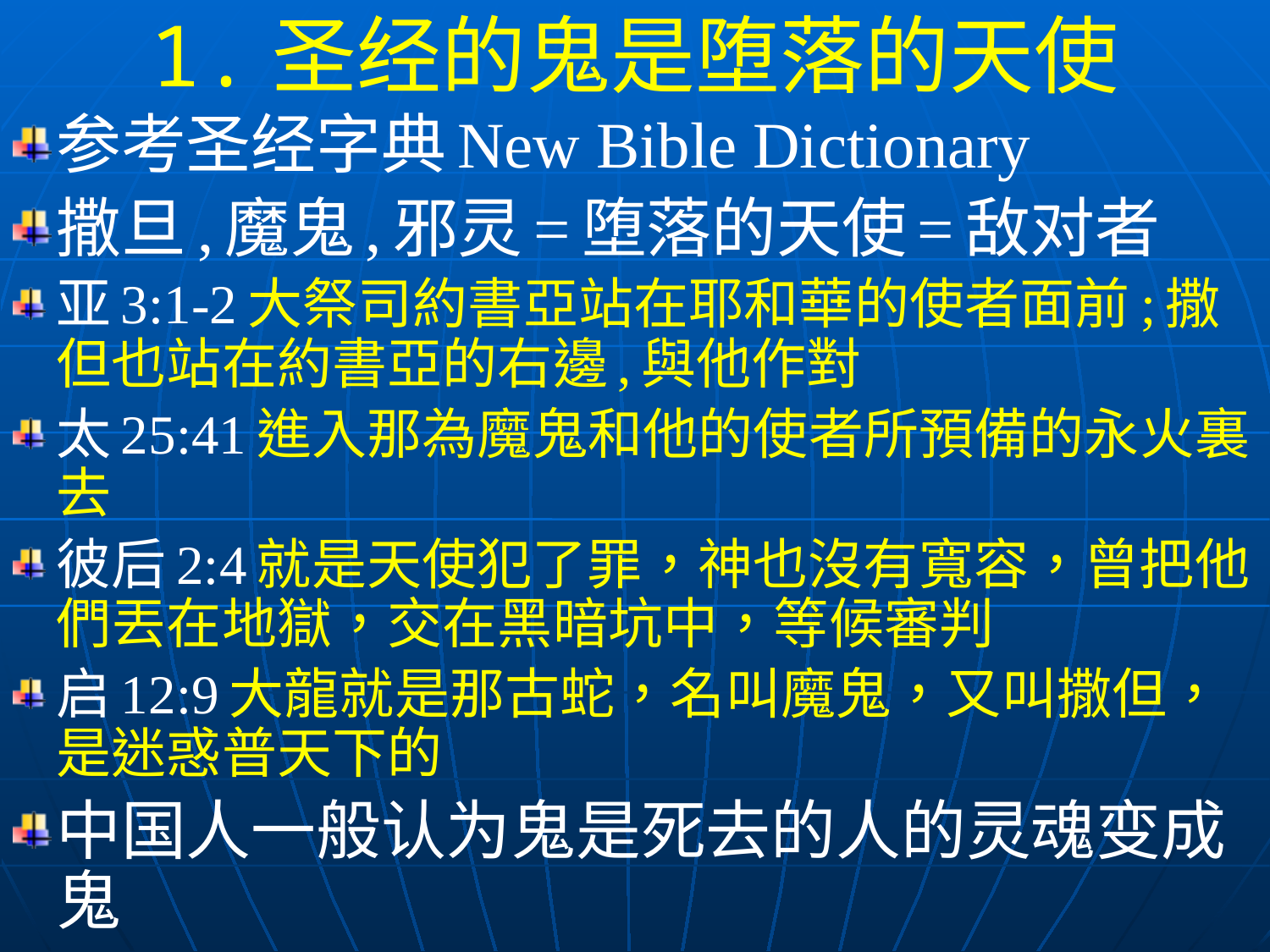

1.圣经的鬼是堕落的天使
参考圣经字典New Bible Dictionary
撒旦,魔鬼,邪灵=堕落的天使=敌对者
亚3:1-2大祭司約書亞站在耶和華的使者面前;撒但也站在約書亞的右邊,與他作對
太25:41進入那為魔鬼和他的使者所預備的永火裏去
彼后2:4就是天使犯了罪，神也沒有寬容，曾把他們丟在地獄，交在黑暗坑中，等候審判
启12:9大龍就是那古蛇，名叫魔鬼，又叫撒但，是迷惑普天下的
中国人一般认为鬼是死去的人的灵魂变成鬼